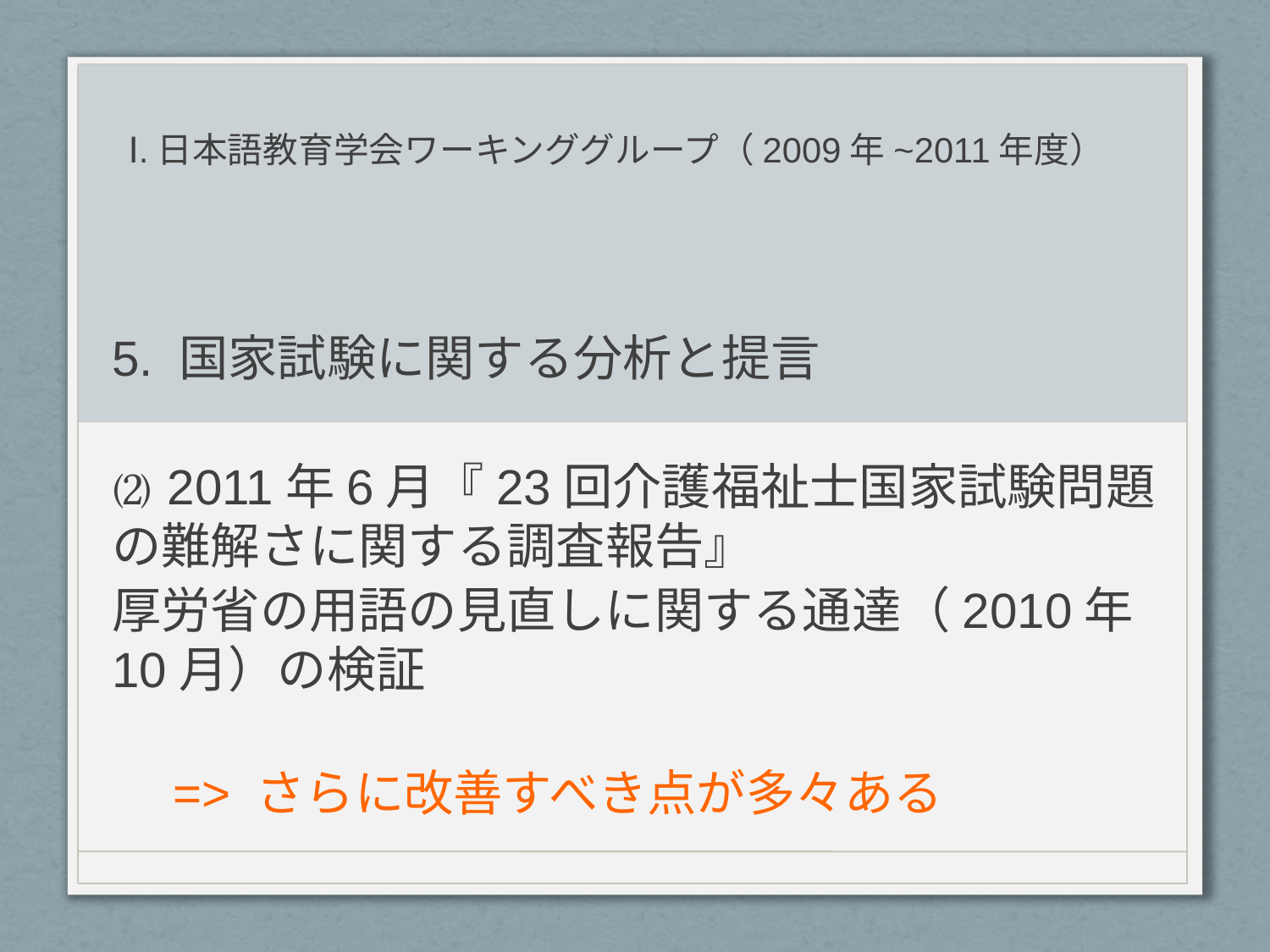

# Ⅰ.日本語教育学会ワーキンググループ（2009年~2011年度）
5. 国家試験に関する分析と提言

⑵ 2011年6月 『23回介護福祉士国家試験問題の難解さに関する調査報告』
厚労省の用語の見直しに関する通達（2010年10月）の検証
　　　　　　　　　　　　　　　　　　　　　　=> さらに改善すべき点が多々ある